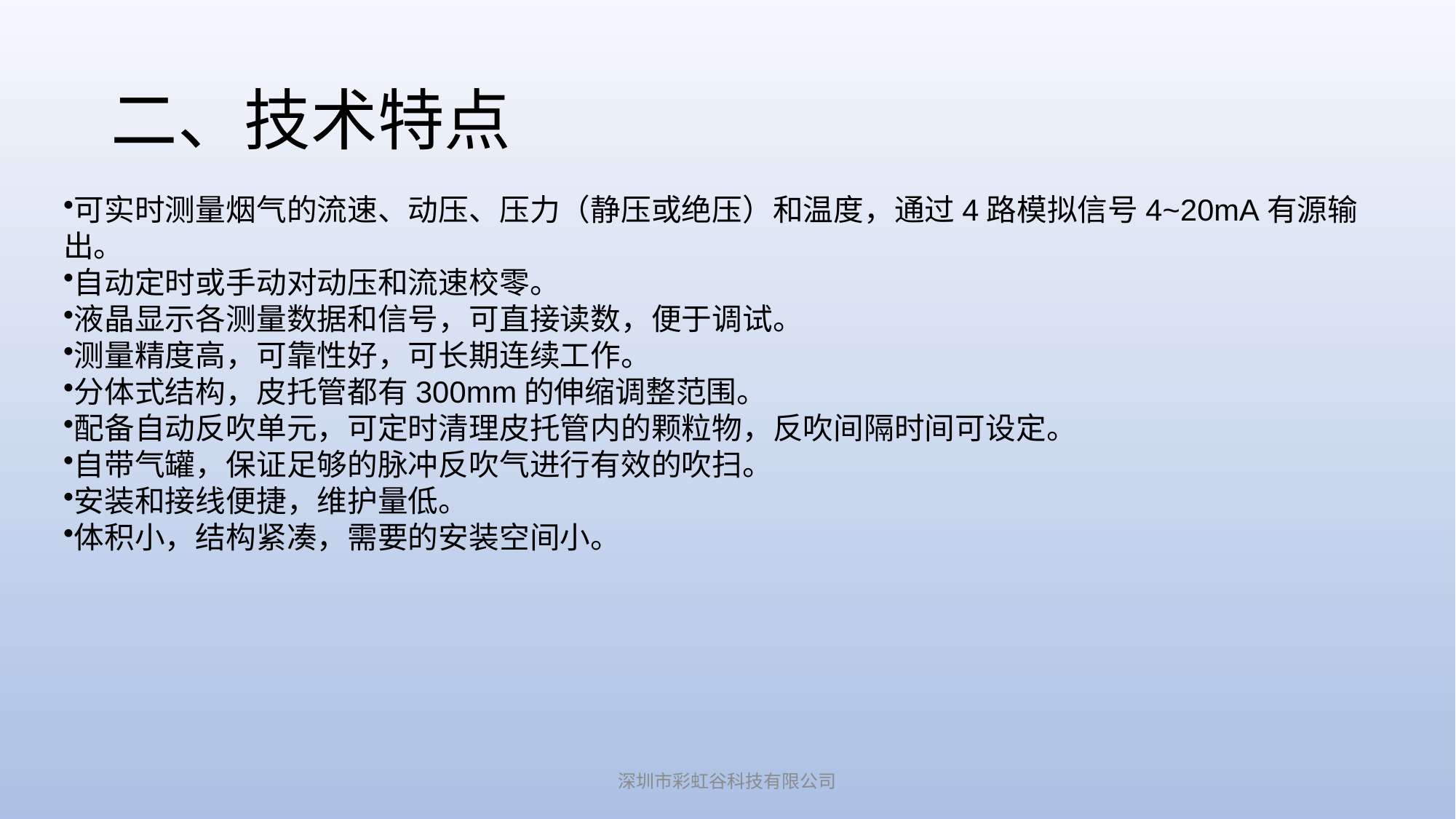

# 二、技术特点
可实时测量烟气的流速、动压、压力（静压或绝压）和温度，通过4路模拟信号4~20mA有源输出。
自动定时或手动对动压和流速校零。
液晶显示各测量数据和信号，可直接读数，便于调试。
测量精度高，可靠性好，可长期连续工作。
分体式结构，皮托管都有300mm的伸缩调整范围。
配备自动反吹单元，可定时清理皮托管内的颗粒物，反吹间隔时间可设定。
自带气罐，保证足够的脉冲反吹气进行有效的吹扫。
安装和接线便捷，维护量低。
体积小，结构紧凑，需要的安装空间小。
深圳市彩虹谷科技有限公司
3